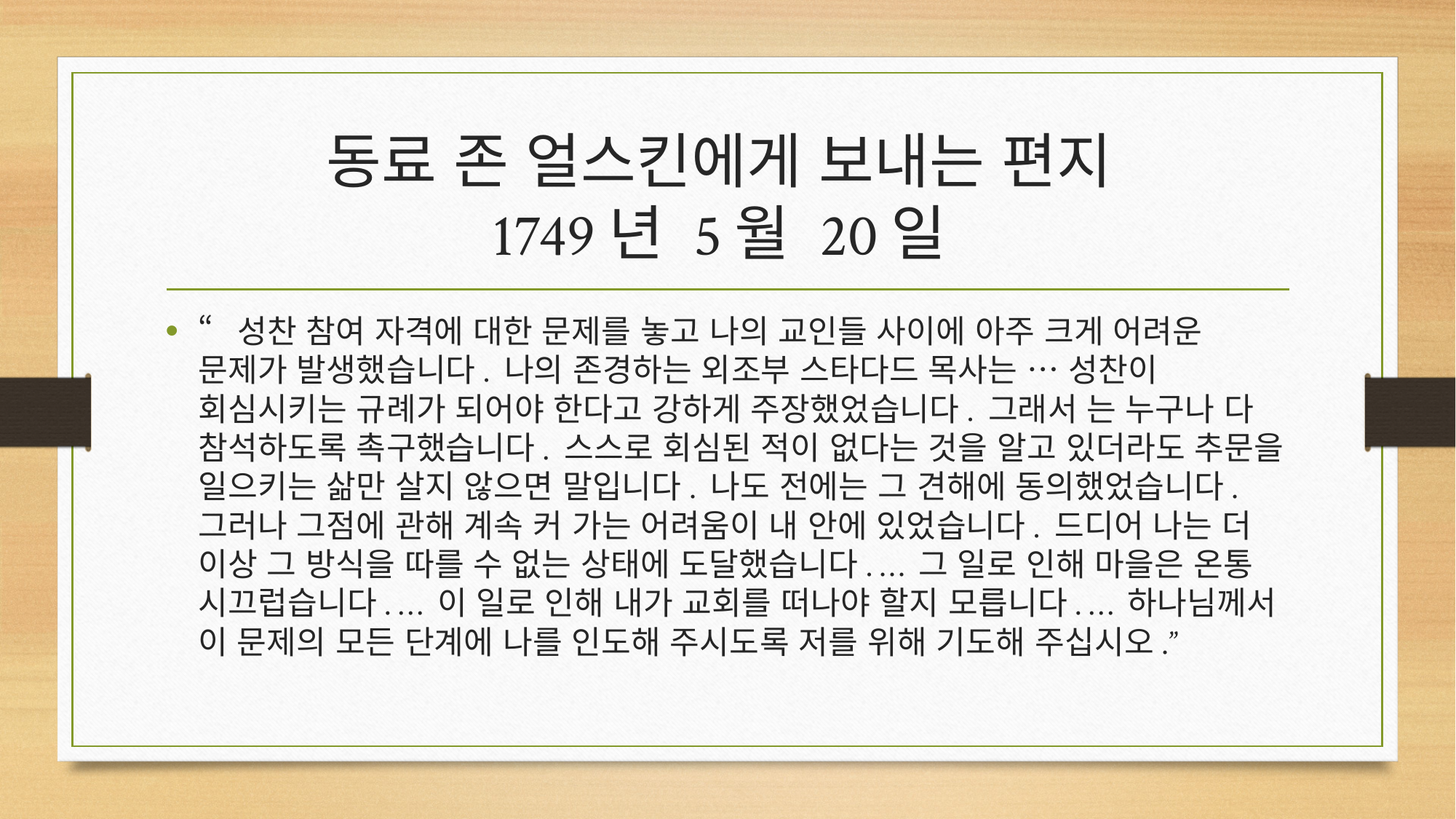

# 동료 존 얼스킨에게 보내는 편지 1749년 5월 20일
“성찬 참여 자격에 대한 문제를 놓고 나의 교인들 사이에 아주 크게 어려운 문제가 발생했습니다. 나의 존경하는 외조부 스타다드 목사는 … 성찬이 회심시키는 규례가 되어야 한다고 강하게 주장했었습니다. 그래서 는 누구나 다 참석하도록 촉구했습니다. 스스로 회심된 적이 없다는 것을 알고 있더라도 추문을 일으키는 삶만 살지 않으면 말입니다. 나도 전에는 그 견해에 동의했었습니다.  그러나 그점에 관해 계속 커 가는 어려움이 내 안에 있었습니다. 드디어 나는 더 이상 그 방식을 따를 수 없는 상태에 도달했습니다. … 그 일로 인해 마을은 온통 시끄럽습니다. … 이 일로 인해 내가 교회를 떠나야 할지 모릅니다. … 하나님께서 이 문제의 모든 단계에 나를 인도해 주시도록 저를 위해 기도해 주십시오.”